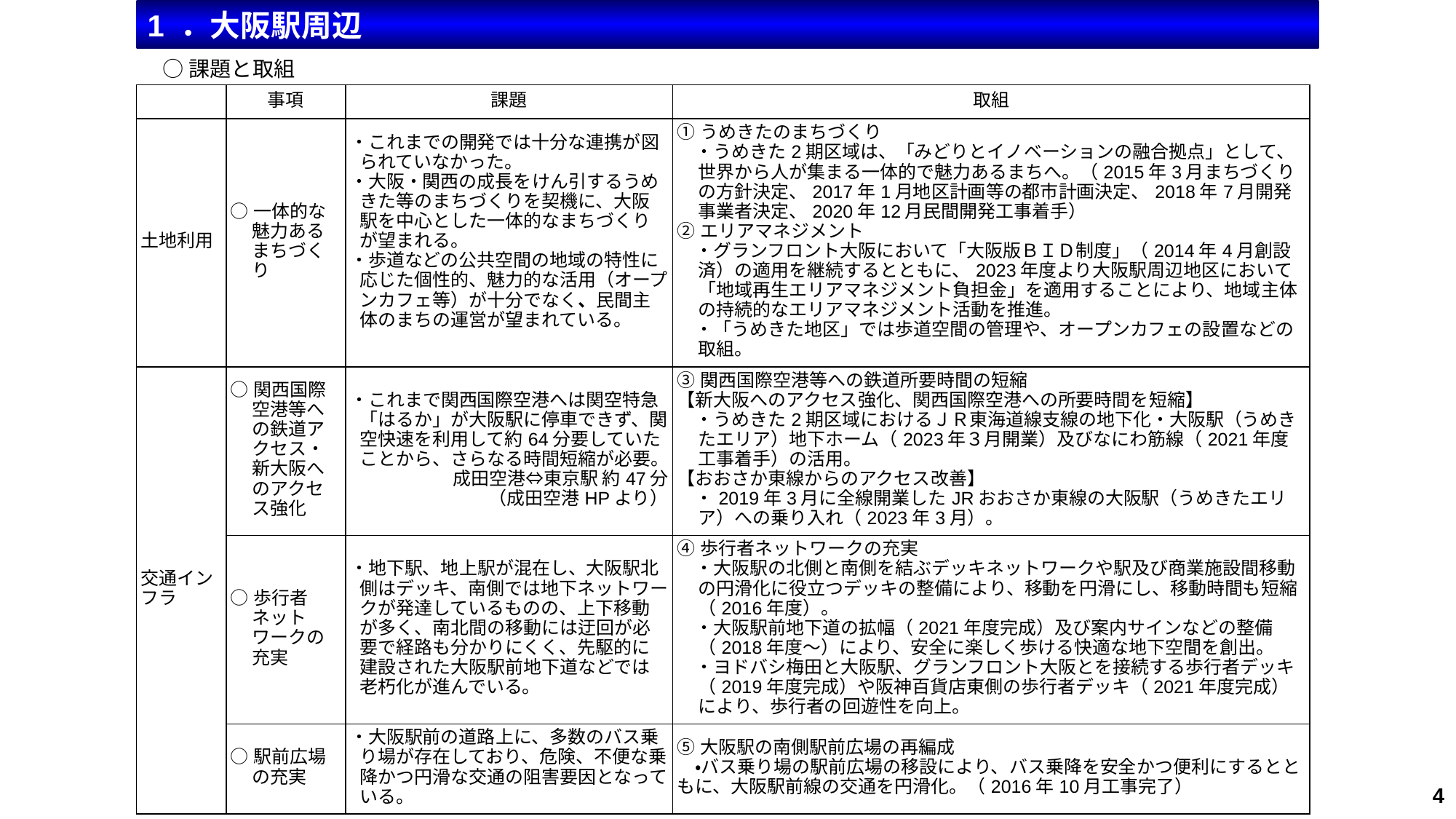

1 ．大阪駅周辺
○課題と取組

|  | 事項 | 課題 | 取組 |
| --- | --- | --- | --- |
| 土地利用 | ○一体的な魅力あるまちづくり | ・これまでの開発では十分な連携が図られていなかった。 ・大阪・関西の成長をけん引するうめきた等のまちづくりを契機に、大阪駅を中心とした一体的なまちづくりが望まれる。 ・歩道などの公共空間の地域の特性に応じた個性的、魅力的な活用（オープンカフェ等）が十分でなく、民間主体のまちの運営が望まれている。 | ①うめきたのまちづくり 　・うめきた2期区域は、「みどりとイノベーションの融合拠点」として、世界から人が集まる一体的で魅力あるまちへ。（2015年3月まちづくりの方針決定、2017年1月地区計画等の都市計画決定、2018年7月開発事業者決定、2020年12月民間開発工事着手） ②エリアマネジメント 　・グランフロント大阪において「大阪版ＢＩＤ制度」（2014年4月創設済）の適用を継続するとともに、2023年度より大阪駅周辺地区において「地域再生エリアマネジメント負担金」を適用することにより、地域主体の持続的なエリアマネジメント活動を推進。 　・「うめきた地区」では歩道空間の管理や、オープンカフェの設置などの取組。 |
| 交通インフラ | ○関西国際空港等への鉄道アクセス・新大阪へのアクセス強化 | ・これまで関西国際空港へは関空特急「はるか」が大阪駅に停車できず、関空快速を利用して約64分要していたことから、さらなる時間短縮が必要。 成田空港⇔東京駅 約47分 （成田空港HPより） | ③関西国際空港等への鉄道所要時間の短縮 【新大阪へのアクセス強化、関西国際空港への所要時間を短縮】 　・うめきた2期区域におけるＪＲ東海道線支線の地下化・大阪駅（うめきたエリア）地下ホーム（2023年３月開業）及びなにわ筋線（2021年度工事着手）の活用。 【おおさか東線からのアクセス改善】 　・2019年3月に全線開業したJRおおさか東線の大阪駅（うめきたエリア）への乗り入れ（2023年3月）。 |
|  | ○歩行者ネットワークの充実 | ・地下駅、地上駅が混在し、大阪駅北側はデッキ、南側では地下ネットワークが発達しているものの、上下移動が多く、南北間の移動には迂回が必要で経路も分かりにくく、先駆的に建設された大阪駅前地下道などでは老朽化が進んでいる。 | ④歩行者ネットワークの充実 　・大阪駅の北側と南側を結ぶデッキネットワークや駅及び商業施設間移動の円滑化に役立つデッキの整備により、移動を円滑にし、移動時間も短縮（2016年度）。 　・大阪駅前地下道の拡幅（2021年度完成）及び案内サインなどの整備（2018年度～）により、安全に楽しく歩ける快適な地下空間を創出。 　・ヨドバシ梅田と大阪駅、グランフロント大阪とを接続する歩行者デッキ（2019年度完成）や阪神百貨店東側の歩行者デッキ（2021年度完成）により、歩行者の回遊性を向上。 |
|  | ○駅前広場の充実 | ・大阪駅前の道路上に、多数のバス乗り場が存在しており、危険、不便な乗降かつ円滑な交通の阻害要因となっている。 | ⑤大阪駅の南側駅前広場の再編成 　・バス乗り場の駅前広場の移設により、バス乗降を安全かつ便利にするとともに、大阪駅前線の交通を円滑化。（2016年10月工事完了） |
4